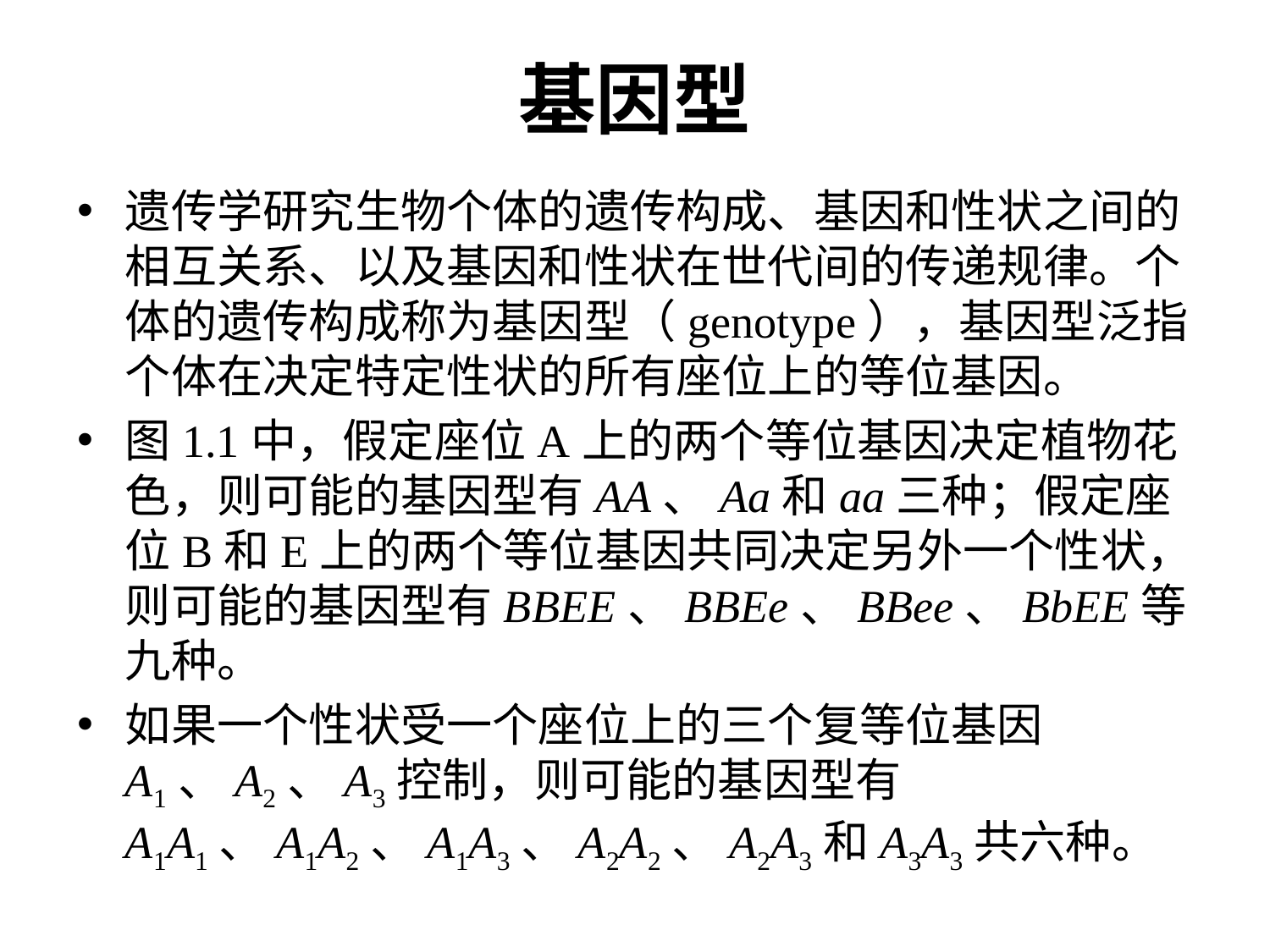

# 基因型
遗传学研究生物个体的遗传构成、基因和性状之间的相互关系、以及基因和性状在世代间的传递规律。个体的遗传构成称为基因型（genotype），基因型泛指个体在决定特定性状的所有座位上的等位基因。
图1.1中，假定座位A上的两个等位基因决定植物花色，则可能的基因型有AA、Aa和aa三种；假定座位B和E上的两个等位基因共同决定另外一个性状，则可能的基因型有BBEE、BBEe、BBee、BbEE等九种。
如果一个性状受一个座位上的三个复等位基因A1、A2、A3控制，则可能的基因型有A1A1、A1A2、A1A3、A2A2、A2A3和A3A3共六种。